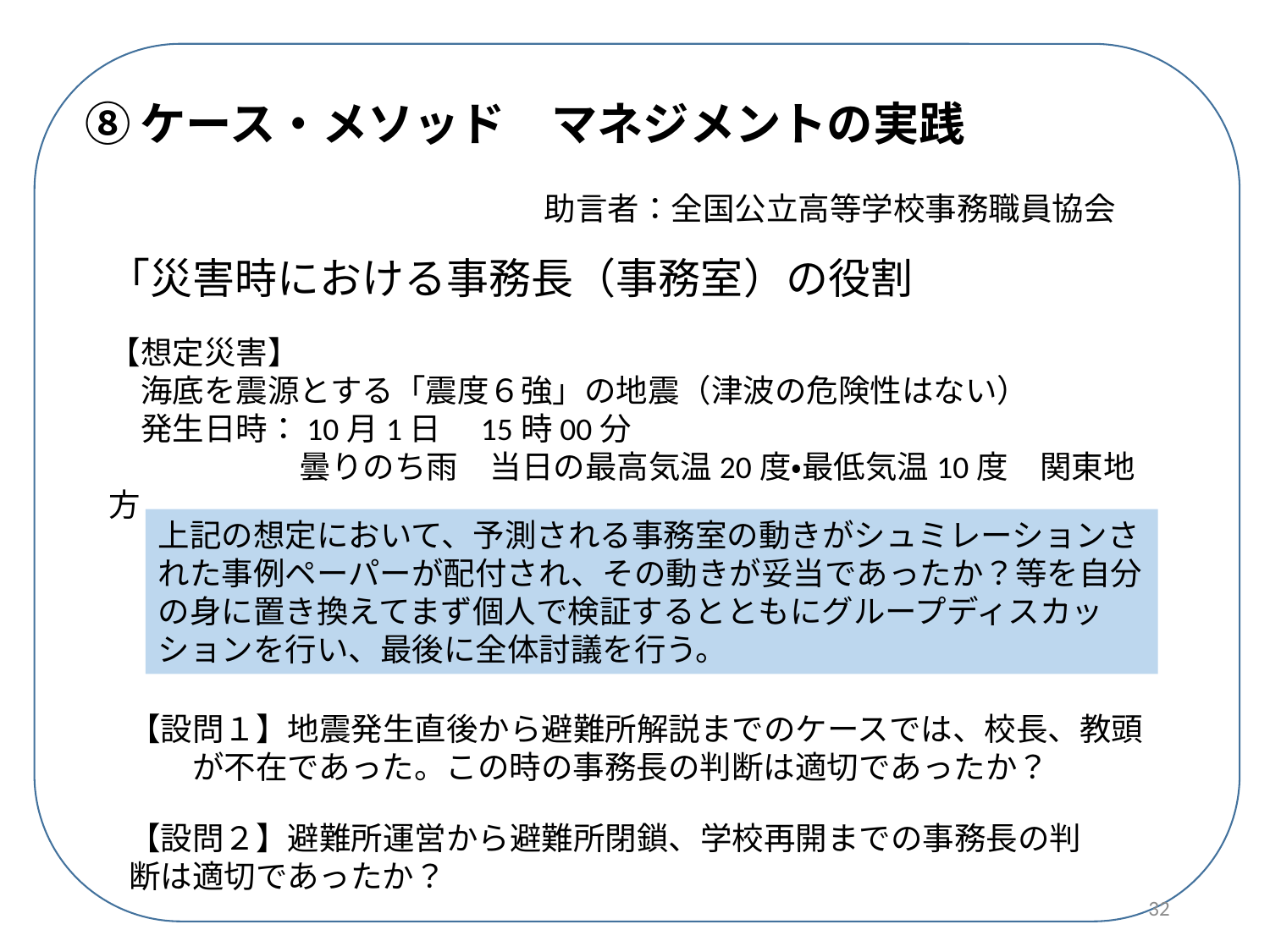

⑧ケース・メソッド　マネジメントの実践
助言者：全国公立高等学校事務職員協会
「災害時における事務長（事務室）の役割
【想定災害】
　海底を震源とする「震度６強」の地震（津波の危険性はない）
　発生日時：10月1日　15時00分
　　　　　　曇りのち雨　当日の最高気温20度・最低気温10度　関東地方
上記の想定において、予測される事務室の動きがシュミレーションされた事例ペーパーが配付され、その動きが妥当であったか？等を自分の身に置き換えてまず個人で検証するとともにグループディスカッションを行い、最後に全体討議を行う。
【設問１】地震発生直後から避難所解説までのケースでは、校長、教頭　　が不在であった。この時の事務長の判断は適切であったか？
【設問２】避難所運営から避難所閉鎖、学校再開までの事務長の判断は適切であったか？
32